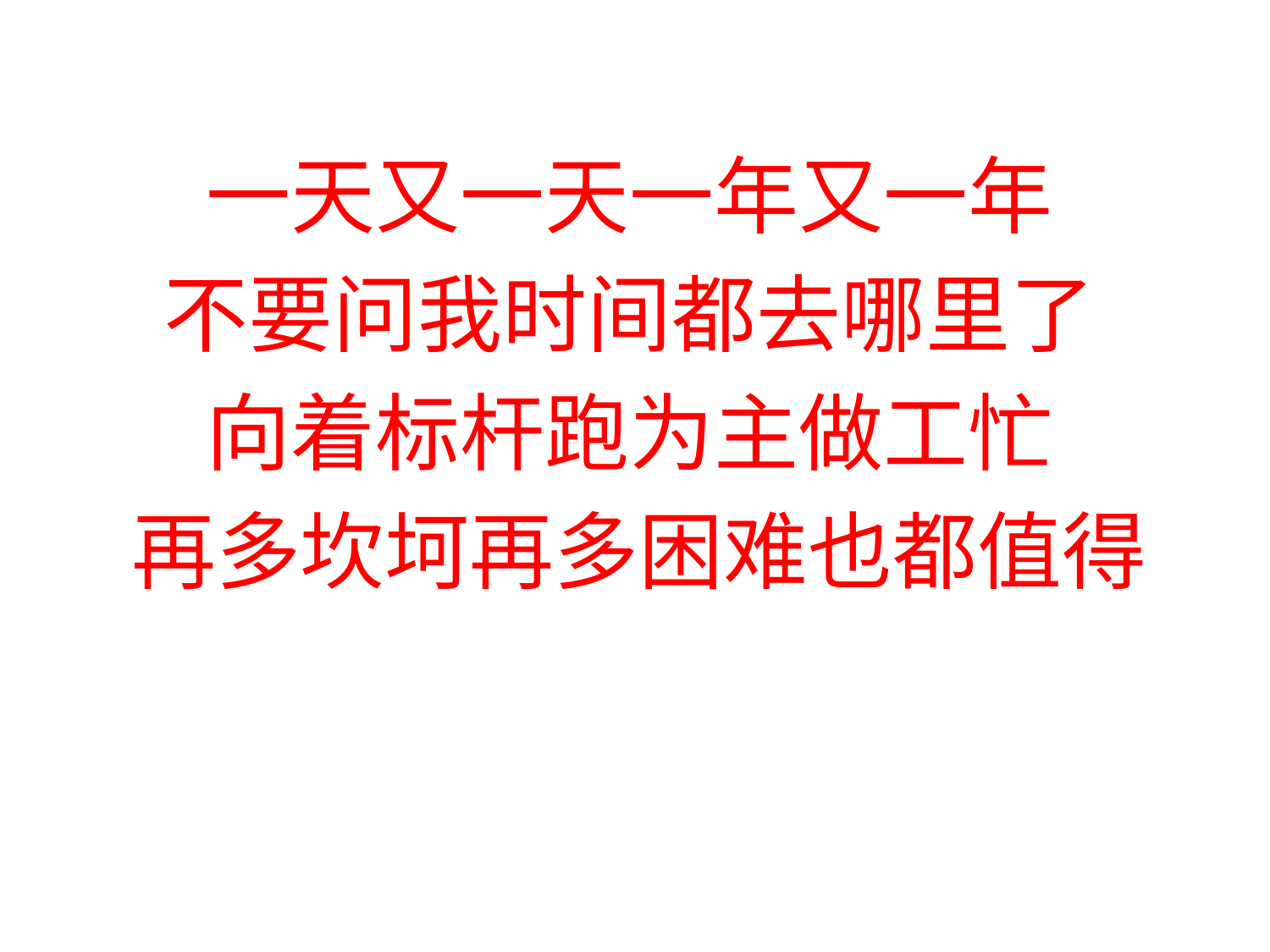

一天又一天一年又一年
不要问我时间都去哪里了
向着标杆跑为主做工忙
再多坎坷再多困难也都值得